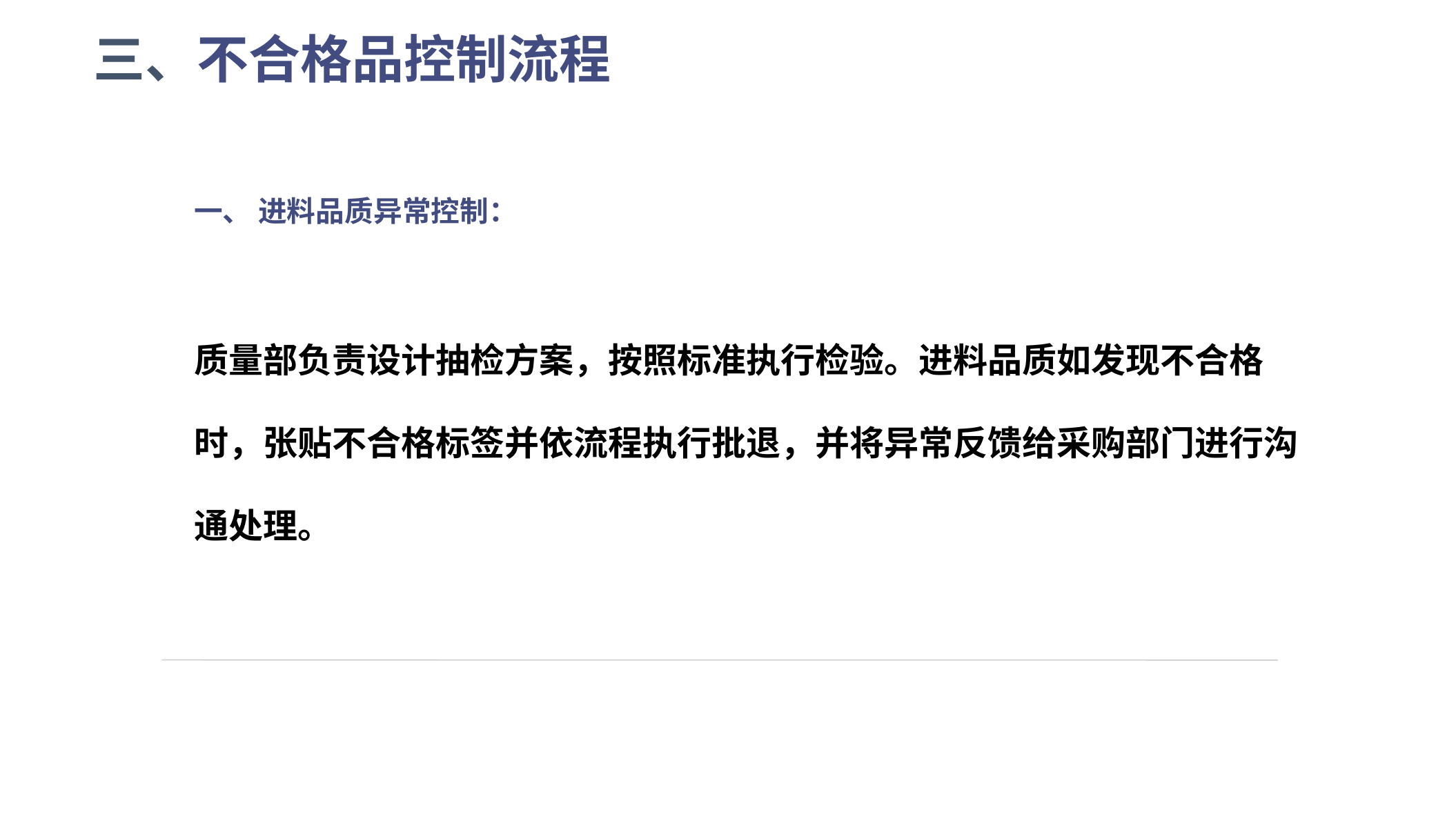

三、不合格品控制流程
一、 进料品质异常控制：

质量部负责设计抽检方案，按照标准执行检验。进料品质如发现不合格时，张贴不合格标签并依流程执行批退，并将异常反馈给采购部门进行沟通处理。